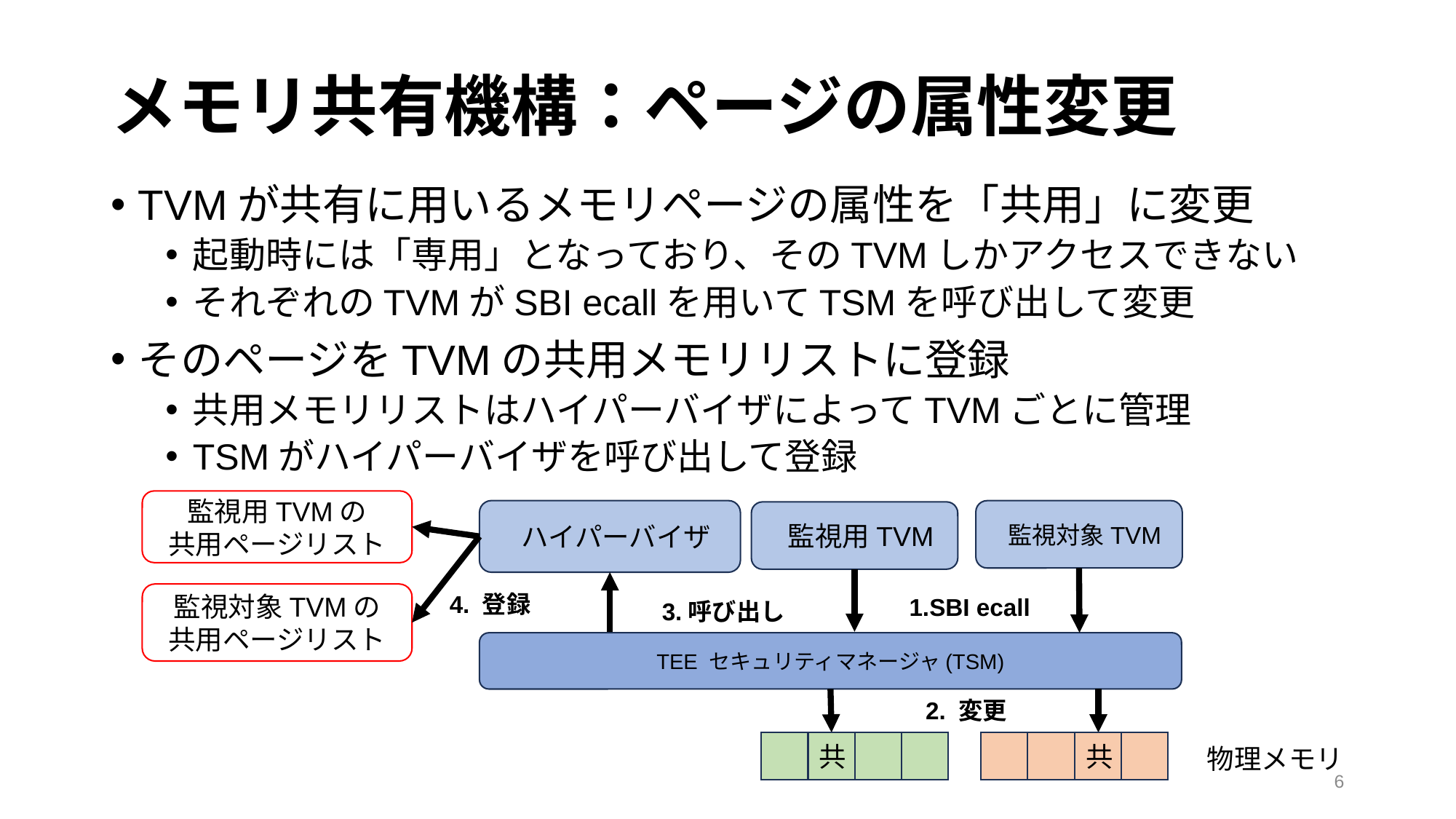

# メモリ共有機構：ページの属性変更
TVMが共有に用いるメモリページの属性を「共用」に変更
起動時には「専用」となっており、そのTVMしかアクセスできない
それぞれのTVMがSBI ecallを用いてTSMを呼び出して変更
そのページをTVMの共用メモリリストに登録
共用メモリリストはハイパーバイザによってTVMごとに管理
TSMがハイパーバイザを呼び出して登録
監視用TVMの
共用ページリスト
 ハイパーバイザ
 監視対象TVM
 監視用TVM
4. 登録
監視対象TVMの
共用ページリスト
1.SBI ecall
3.呼び出し
TEE セキュリティマネージャ(TSM)
2. 変更

共
共

物理メモリ
6